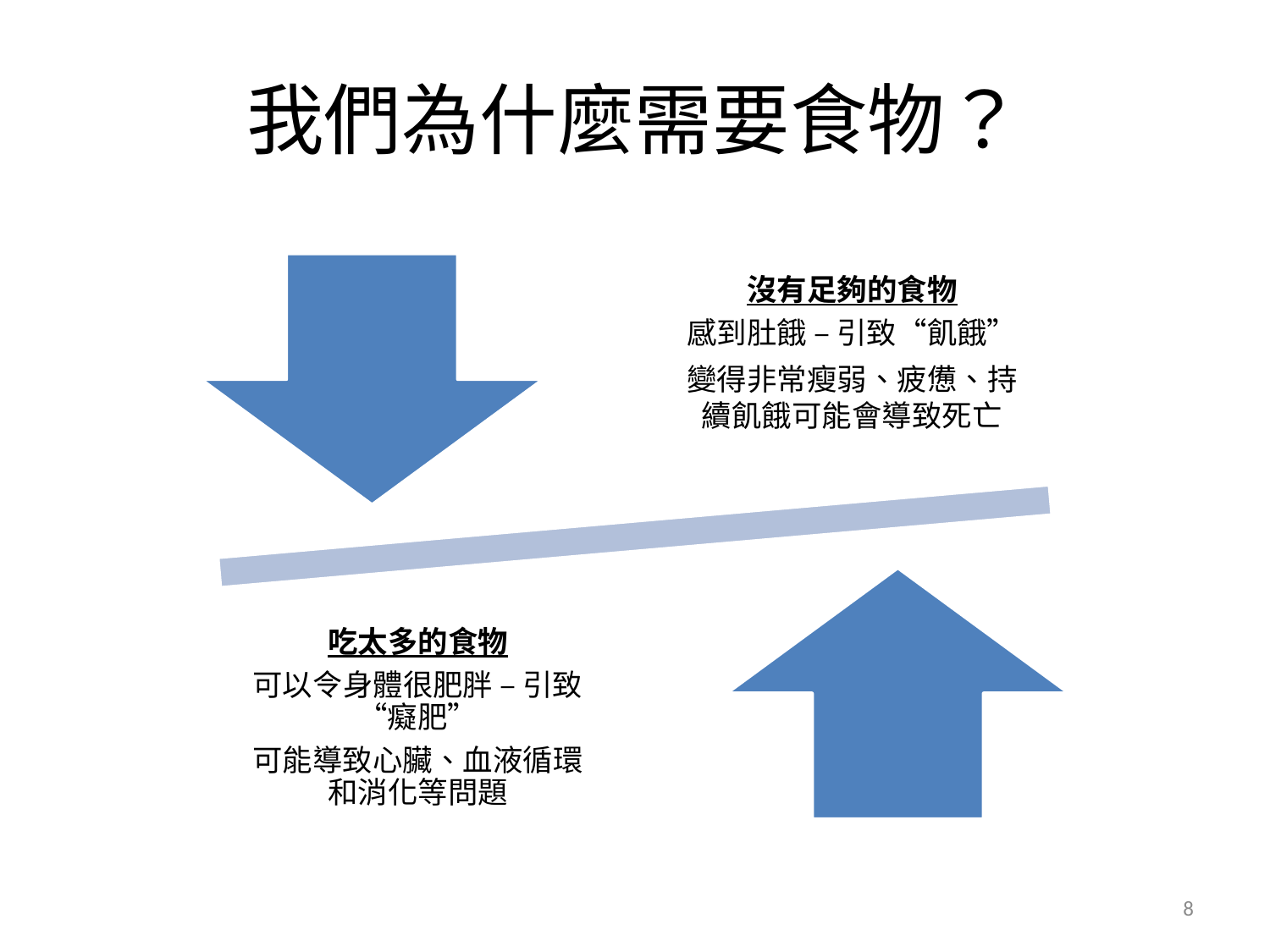

# 我們為什麼需要食物？
沒有足夠的食物
感到肚餓 – 引致“飢餓”
變得非常瘦弱、疲憊、持續飢餓可能會導致死亡
吃太多的食物
可以令身體很肥胖 – 引致“癡肥”
可能導致心臟、血液循環和消化等問題
8